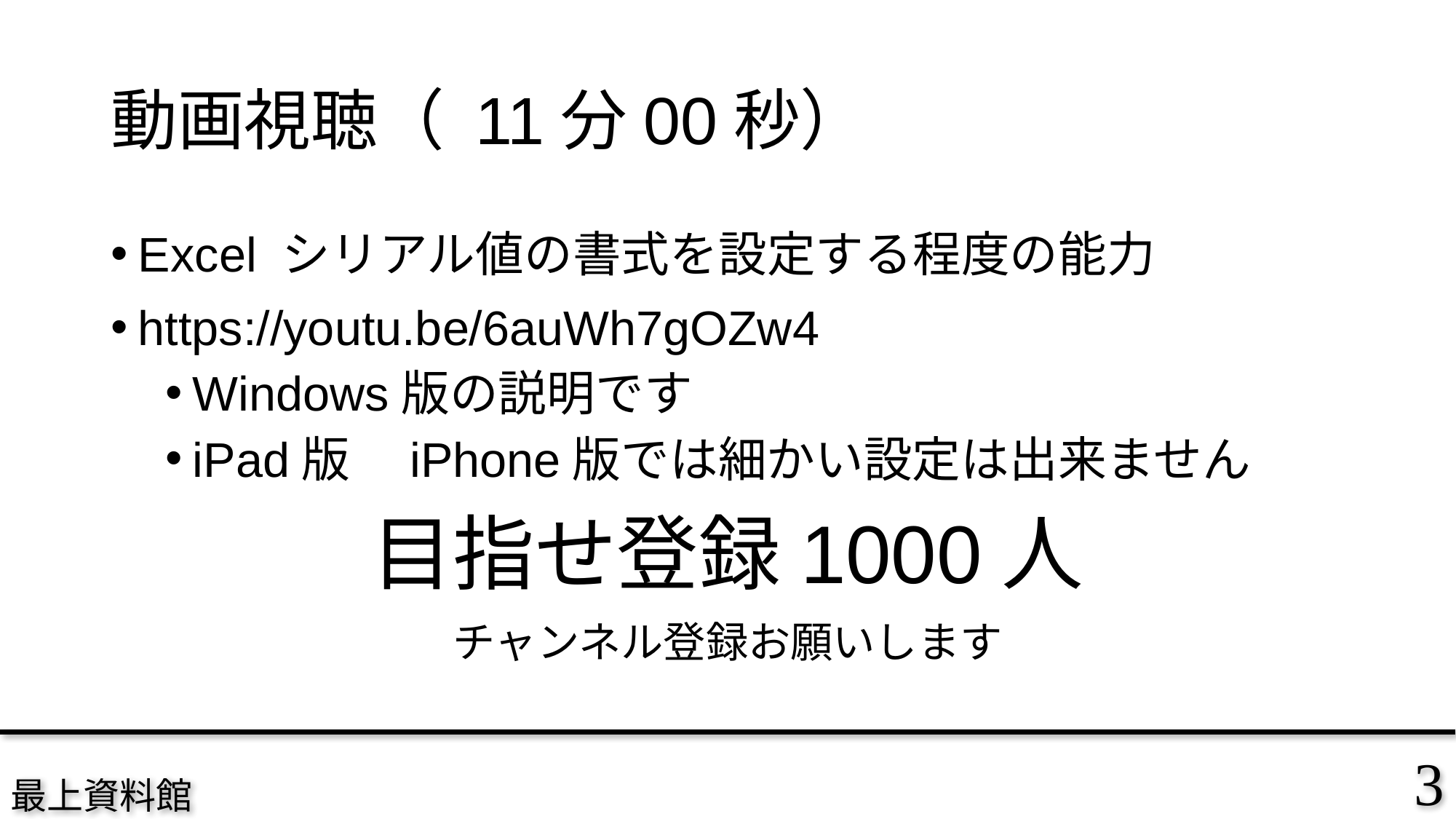

# 動画視聴（ 11分00秒）
Excel シリアル値の書式を設定する程度の能力
https://youtu.be/6auWh7gOZw4
Windows版の説明です
iPad版　iPhone版では細かい設定は出来ません
目指せ登録1000人
チャンネル登録お願いします